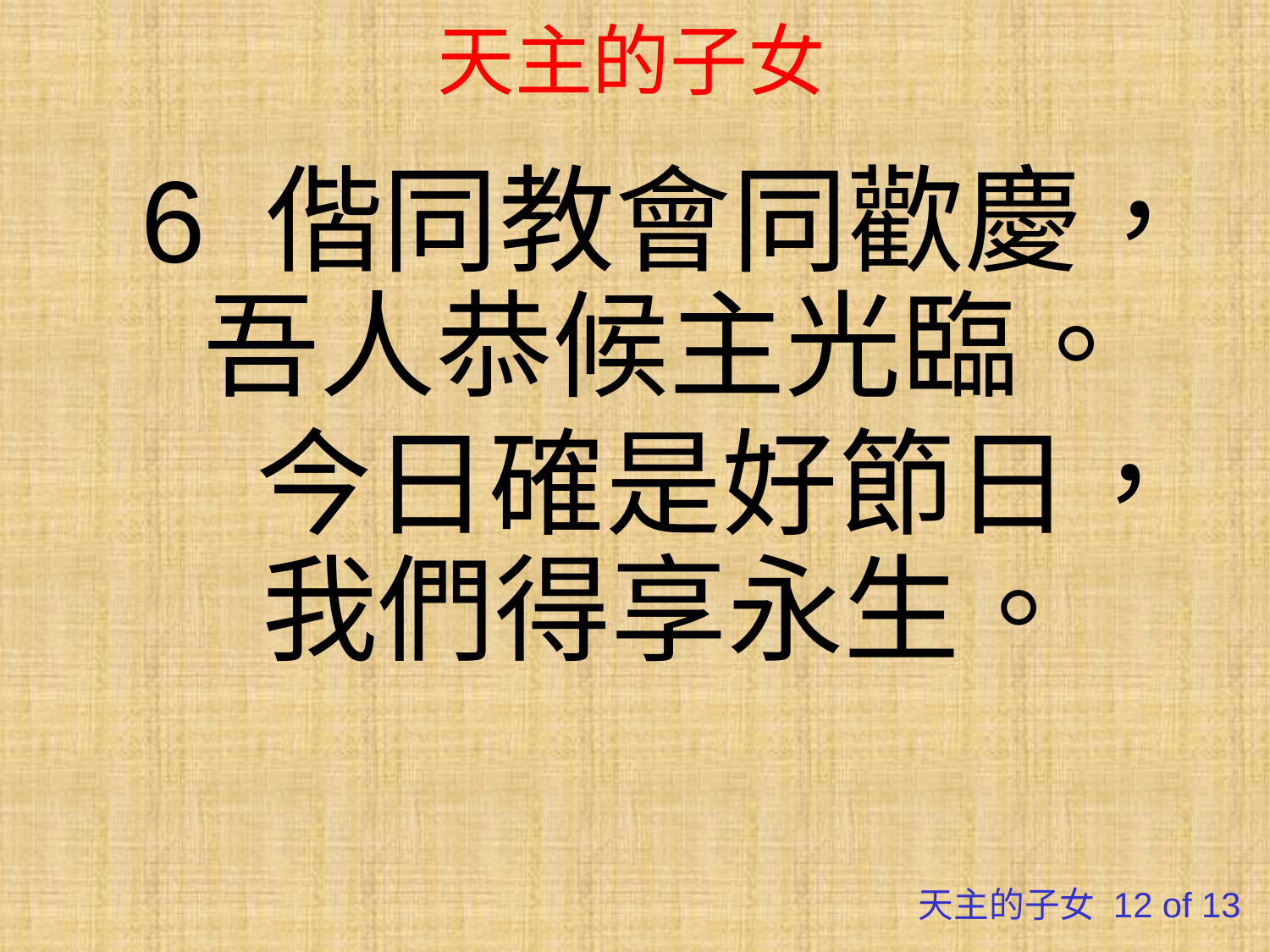

# 天主的子女
6 偕同教會同歡慶，吾人恭候主光臨。
   今日確是好節日，我們得享永生。
天主的子女 12 of 13